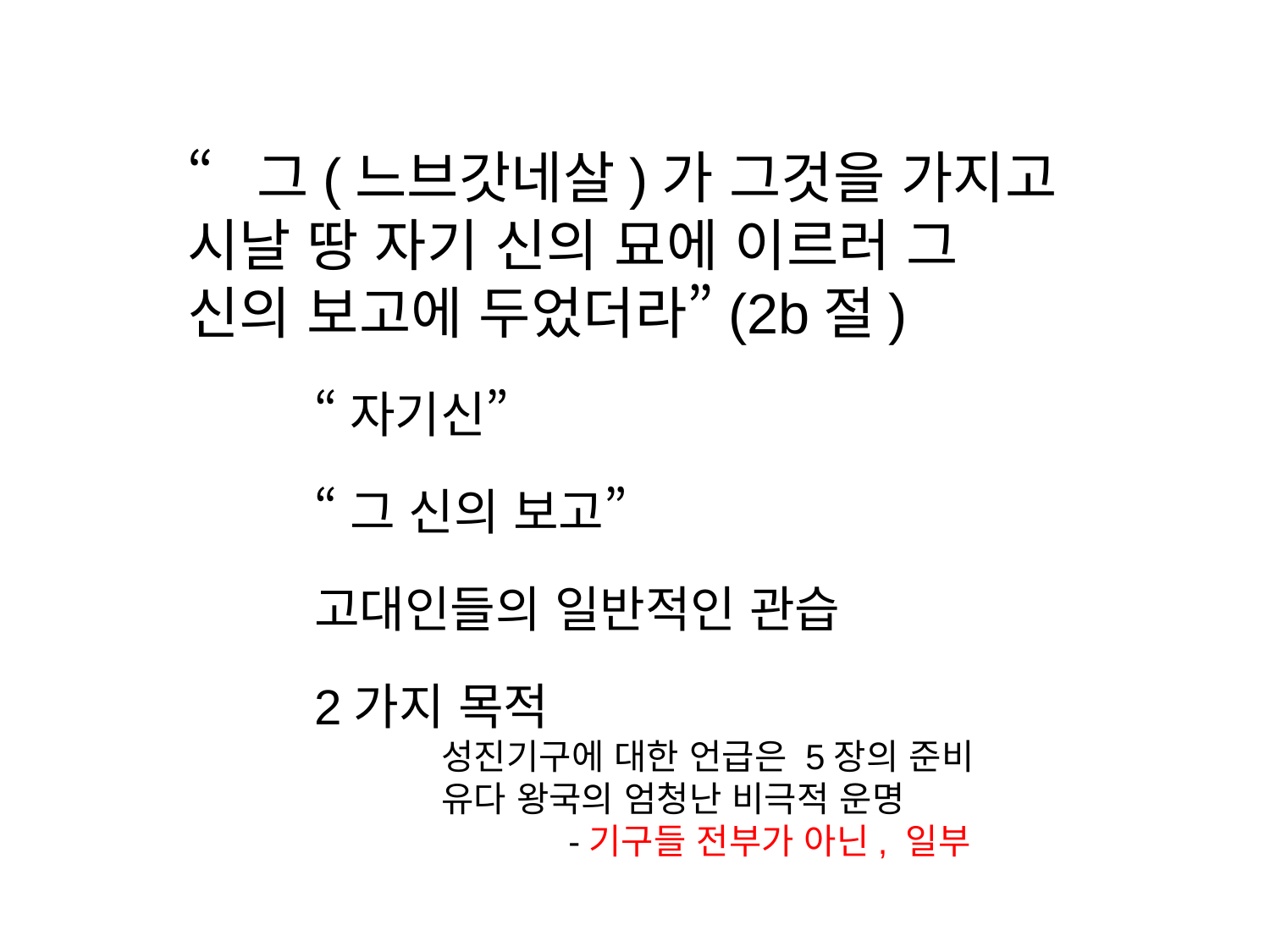

“그(느브갓네살)가 그것을 가지고 시날 땅 자기 신의 묘에 이르러 그 신의 보고에 두었더라”(2b절)

	“자기신”

	“그 신의 보고”

	고대인들의 일반적인 관습

	2가지 목적
		성진기구에 대한 언급은 5장의 준비
		유다 왕국의 엄청난 비극적 운명
			-기구들 전부가 아닌, 일부